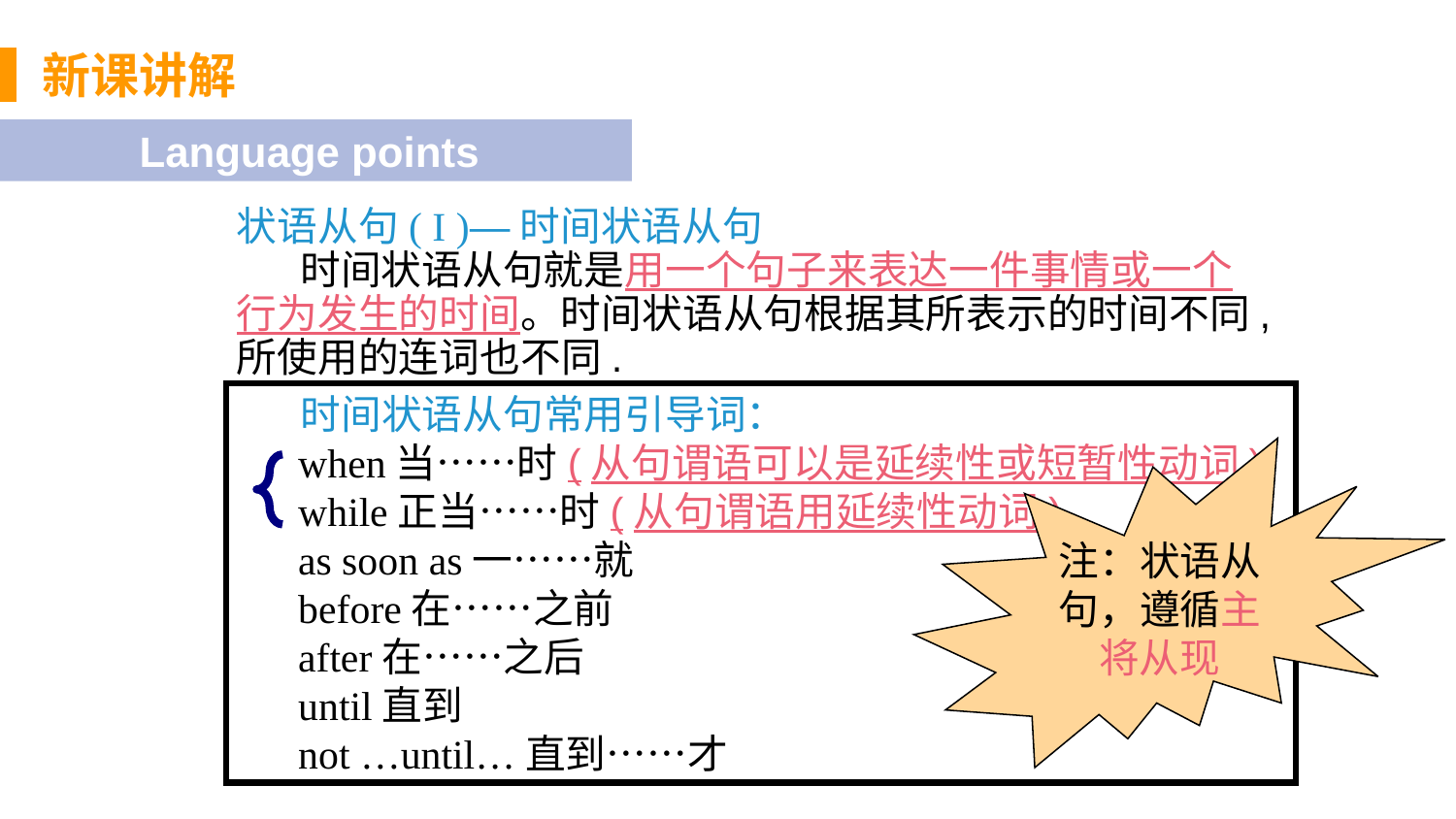

新课讲解

Language points
状语从句( I )—时间状语从句
      时间状语从句就是用一个句子来表达一件事情或一个行为发生的时间。时间状语从句根据其所表示的时间不同,所使用的连词也不同.
      时间状语从句常用引导词：
      when当……时(从句谓语可以是延续性或短暂性动词)
      while正当……时(从句谓语用延续性动词)
      as soon as一……就
      before在……之前
      after在……之后
      until直到
      not …until…直到……才
注：状语从句，遵循主将从现